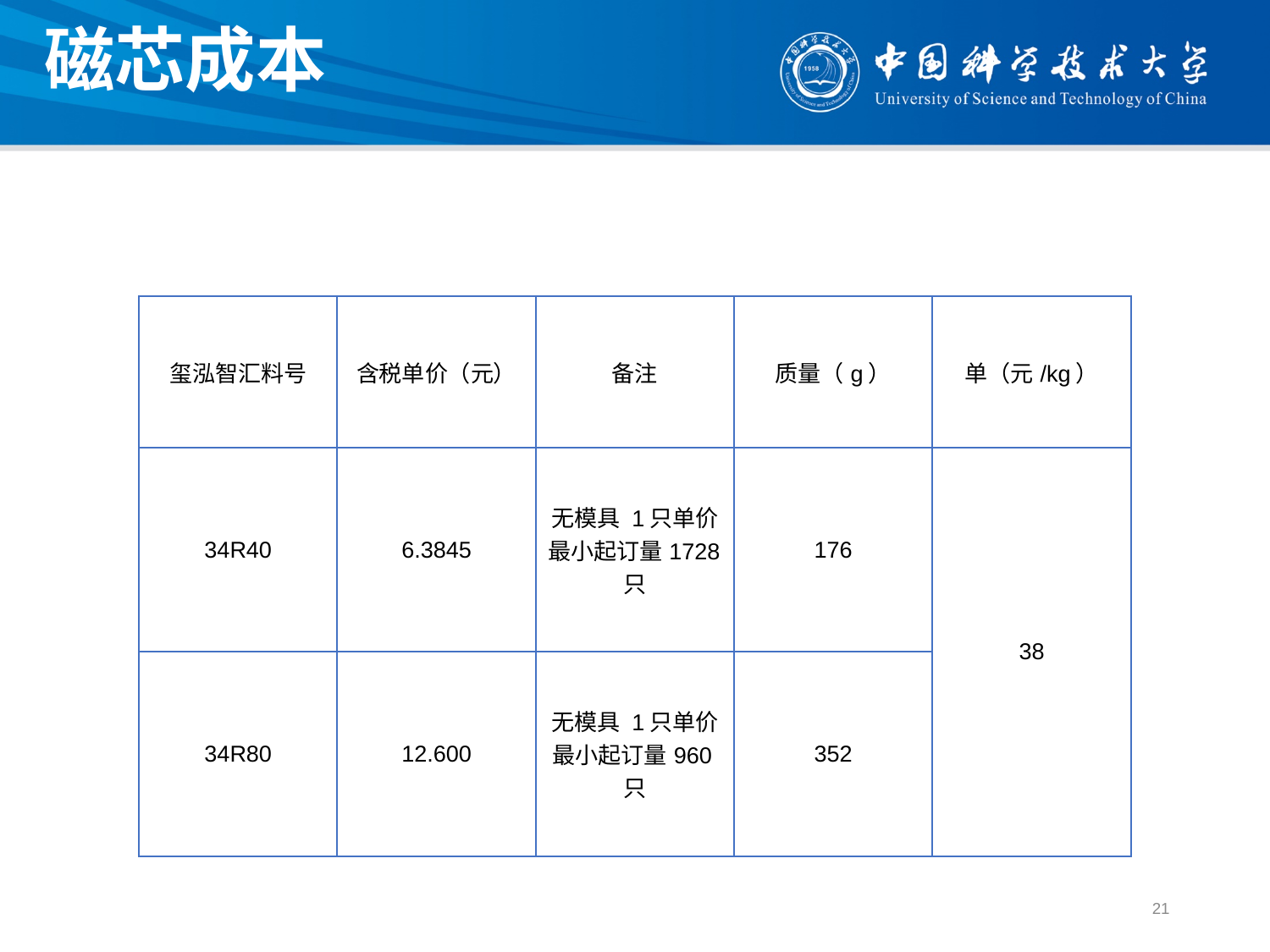

磁芯成本
| 玺泓智汇料号 | 含税单价（元） | 备注 | 质量（g） | 单（元/kg） |
| --- | --- | --- | --- | --- |
| 34R40 | 6.3845 | 无模具 1只单价 最小起订量1728只 | 176 | 38 |
| 34R80 | 12.600 | 无模具 1只单价 最小起订量960只 | 352 |  |
21